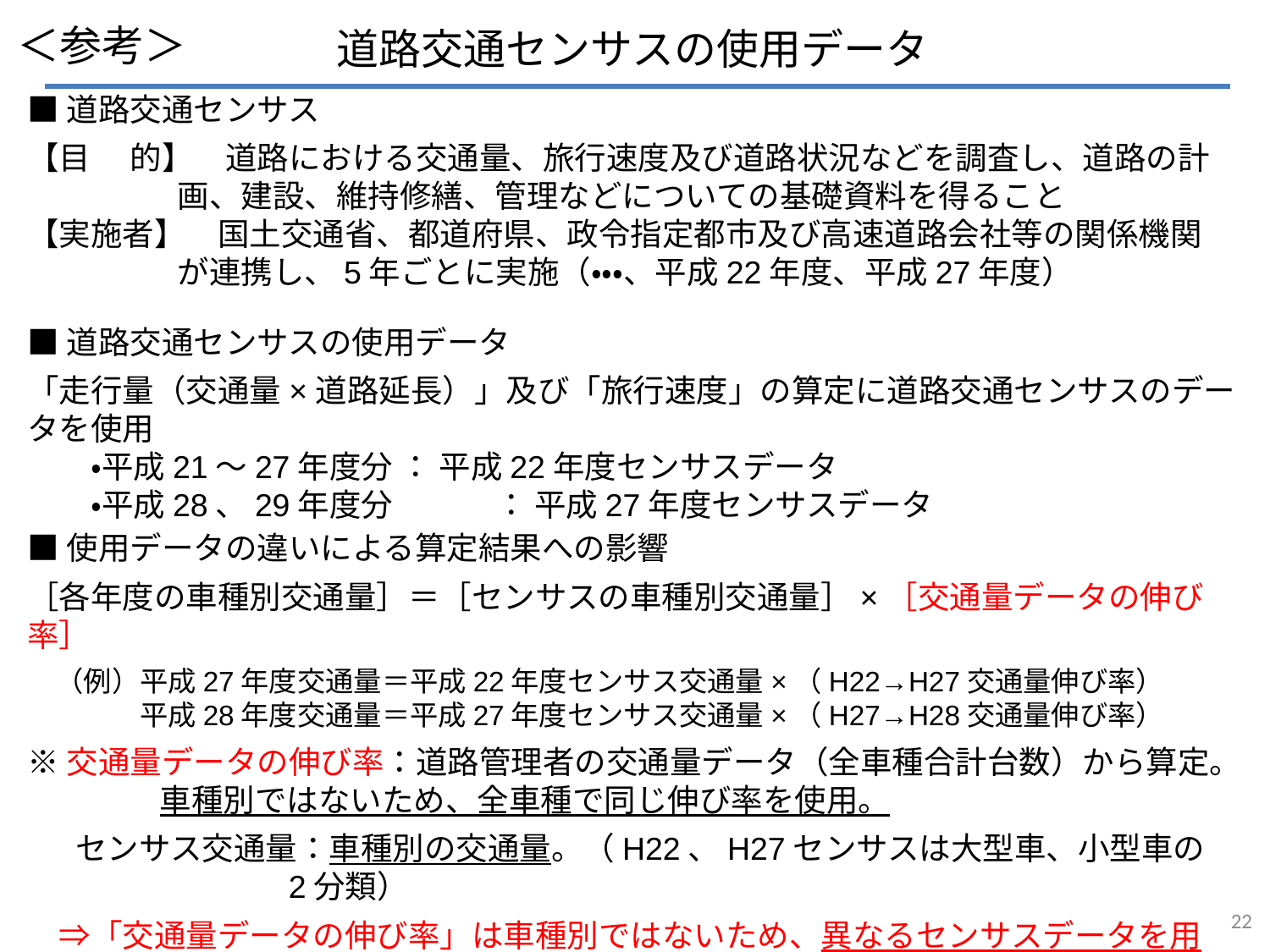

＜参考＞
道路交通センサスの使用データ
■道路交通センサス
【目　 的】　道路における交通量、旅行速度及び道路状況などを調査し、道路の計画、建設、維持修繕、管理などについての基礎資料を得ること
【実施者】　国土交通省、都道府県、政令指定都市及び高速道路会社等の関係機関が連携し、5年ごとに実施（・・・、平成22年度、平成27年度）
■道路交通センサスの使用データ
「走行量（交通量×道路延長）」及び「旅行速度」の算定に道路交通センサスのデータを使用
　　・平成21～27年度分 ： 平成22年度センサスデータ
　　・平成28、29年度分　　　 ： 平成27年度センサスデータ
■使用データの違いによる算定結果への影響
［各年度の車種別交通量］＝［センサスの車種別交通量］×［交通量データの伸び率］
　（例）平成27年度交通量＝平成22年度センサス交通量×（H22→H27交通量伸び率）
　　　　平成28年度交通量＝平成27年度センサス交通量×（H27→H28交通量伸び率）
※交通量データの伸び率：道路管理者の交通量データ（全車種合計台数）から算定。
車種別ではないため、全車種で同じ伸び率を使用。
 　センサス交通量：車種別の交通量。（H22、H27センサスは大型車、小型車の2分類）
　⇒「交通量データの伸び率」は車種別ではないため、異なるセンサスデータを用いると、「算定した車種別交通量」に差異が出る。
22